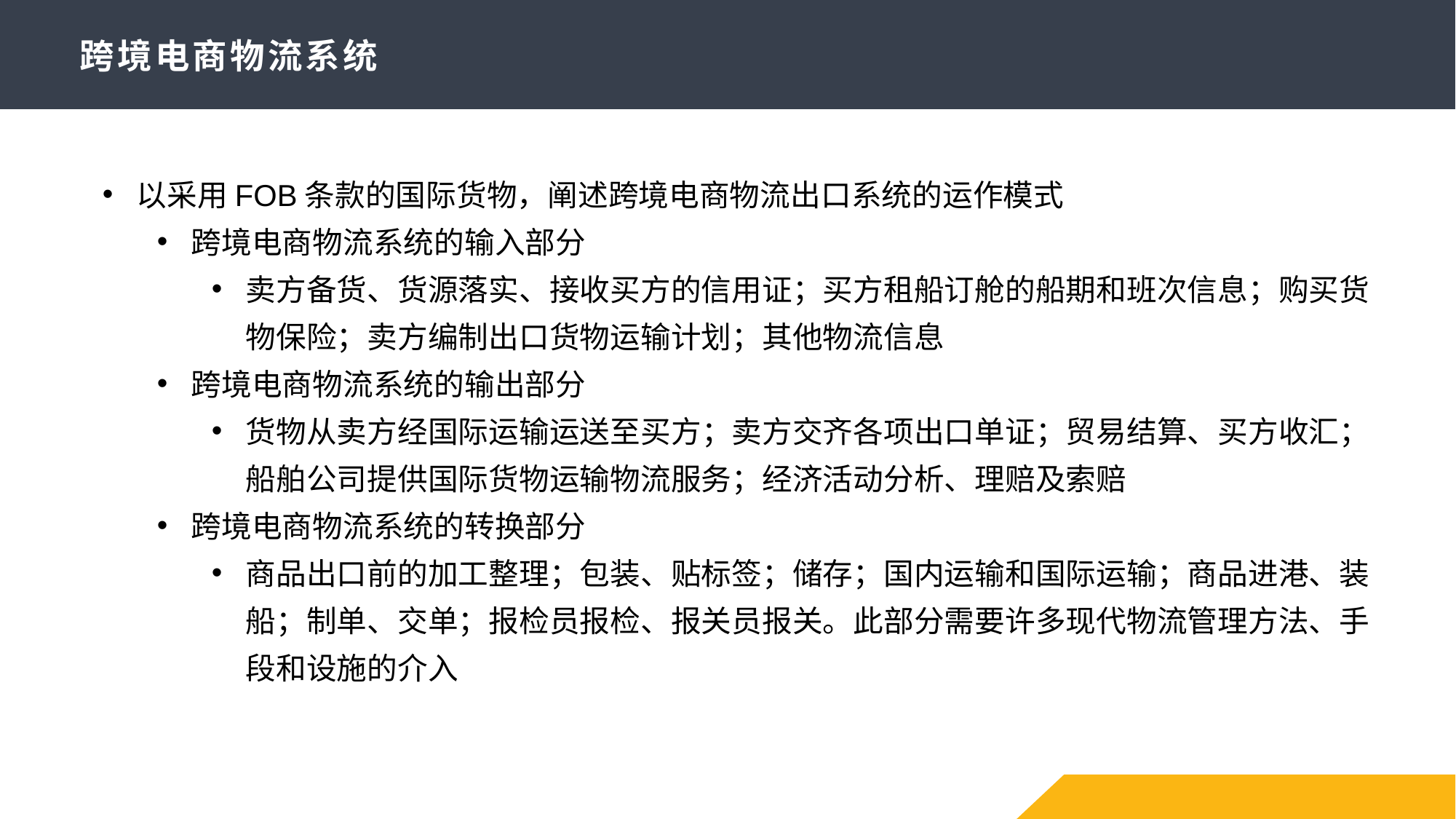

# 跨境电商物流系统
以采用FOB条款的国际货物，阐述跨境电商物流出口系统的运作模式
跨境电商物流系统的输入部分
卖方备货、货源落实、接收买方的信用证；买方租船订舱的船期和班次信息；购买货物保险；卖方编制出口货物运输计划；其他物流信息
跨境电商物流系统的输出部分
货物从卖方经国际运输运送至买方；卖方交齐各项出口单证；贸易结算、买方收汇；船舶公司提供国际货物运输物流服务；经济活动分析、理赔及索赔
跨境电商物流系统的转换部分
商品出口前的加工整理；包装、贴标签；储存；国内运输和国际运输；商品进港、装船；制单、交单；报检员报检、报关员报关。此部分需要许多现代物流管理方法、手段和设施的介入